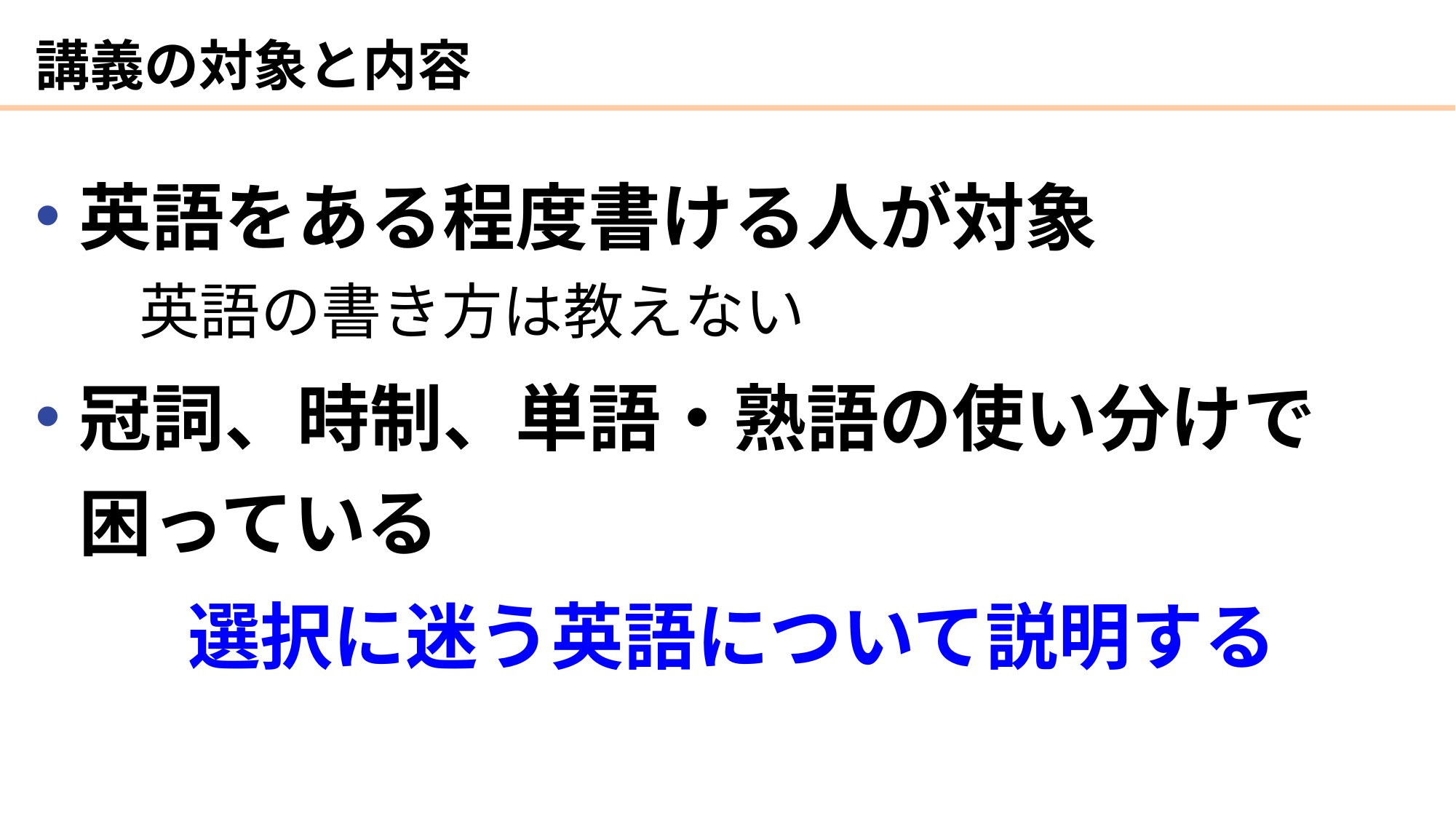

# 講義の対象と内容
英語をある程度書ける人が対象
　英語の書き方は教えない
冠詞、時制、単語・熟語の使い分けで困っている
選択に迷う英語について説明する